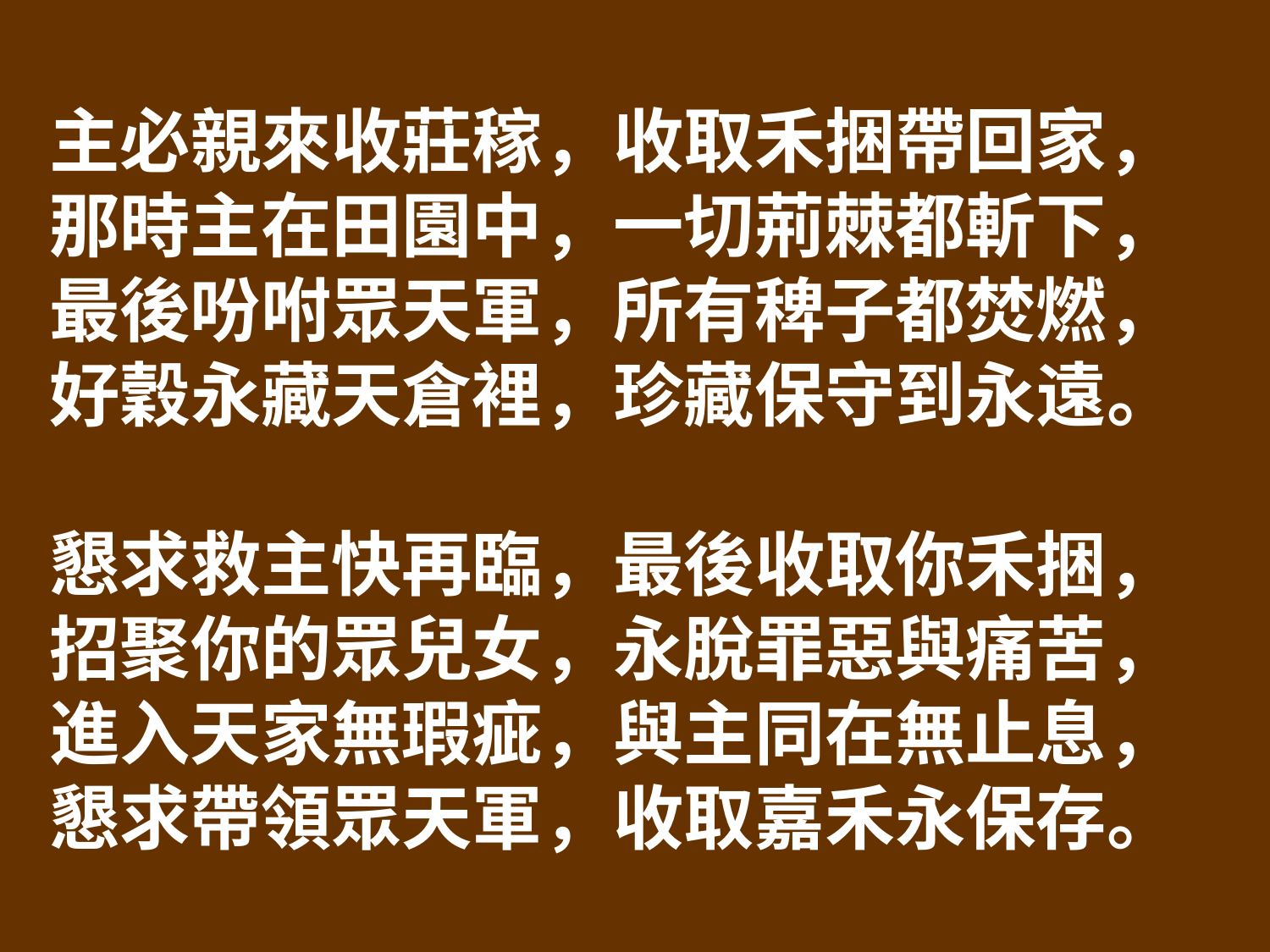

主必親來收莊稼，收取禾捆帶回家，
那時主在田園中，一切荊棘都斬下，
最後吩咐眾天軍，所有稗子都焚燃，
好穀永藏天倉裡，珍藏保守到永遠。

懇求救主快再臨，最後收取你禾捆，
招聚你的眾兒女，永脫罪惡與痛苦，
進入天家無瑕疵，與主同在無止息，
懇求帶領眾天軍，收取嘉禾永保存。